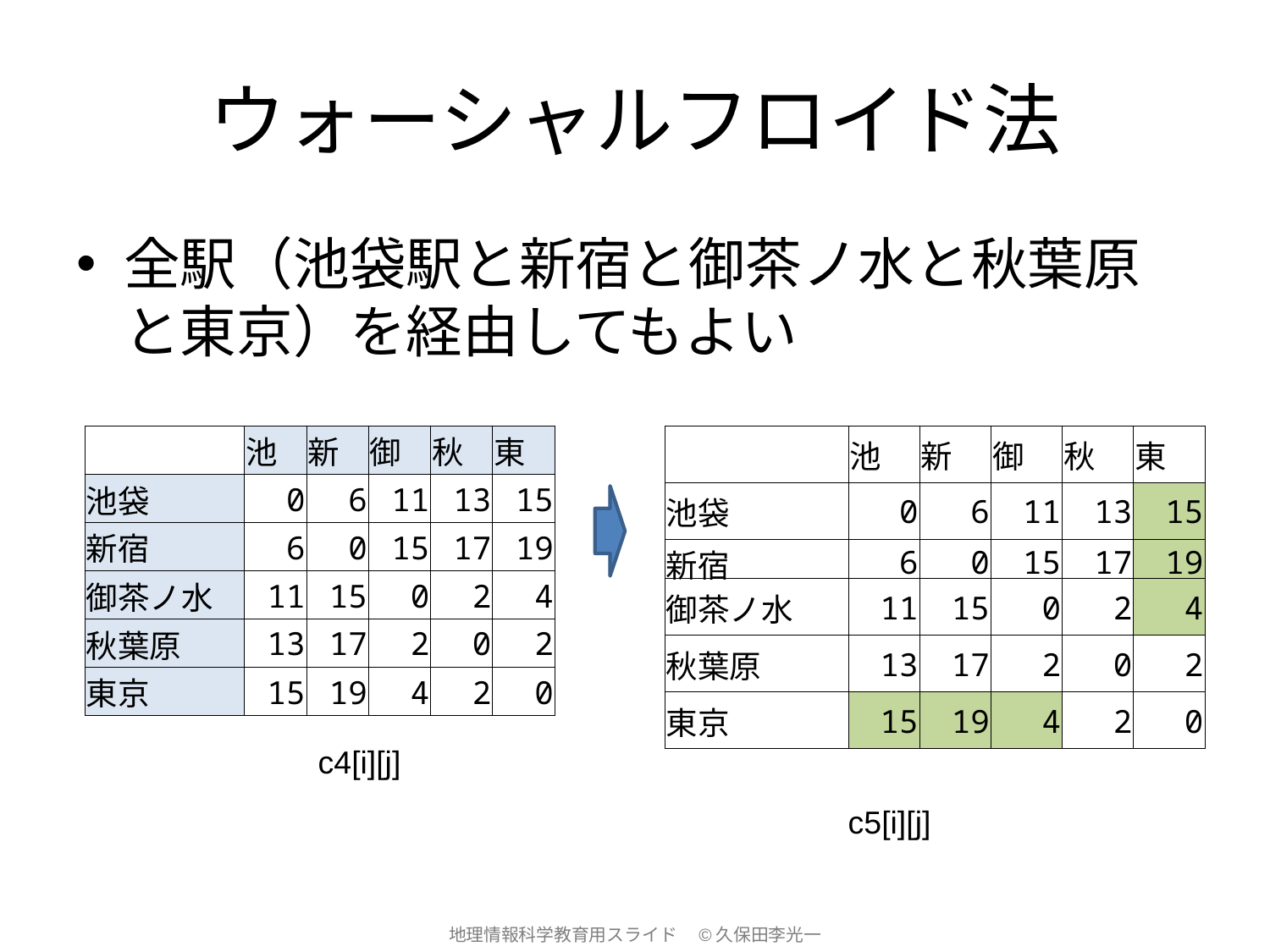

# ウォーシャルフロイド法
全駅（池袋駅と新宿と御茶ノ水と秋葉原と東京）を経由してもよい
|  | 池 | 新 | 御 | 秋 | 東 |
| --- | --- | --- | --- | --- | --- |
| 池袋 | 0 | 6 | 11 | 13 | 15 |
| 新宿 | 6 | 0 | 15 | 17 | 19 |
| 御茶ノ水 | 11 | 15 | 0 | 2 | 4 |
| 秋葉原 | 13 | 17 | 2 | 0 | 2 |
| 東京 | 15 | 19 | 4 | 2 | 0 |
|  | 池 | 新 | 御 | 秋 | 東 |
| --- | --- | --- | --- | --- | --- |
| 池袋 | 0 | 6 | 11 | 13 | 15 |
| 新宿 | 6 | 0 | 15 | 17 | 19 |
| 御茶ノ水 | 11 | 15 | 0 | 2 | 4 |
| 秋葉原 | 13 | 17 | 2 | 0 | 2 |
| 東京 | 15 | 19 | 4 | 2 | 0 |

c4[i][j]
c5[i][j]